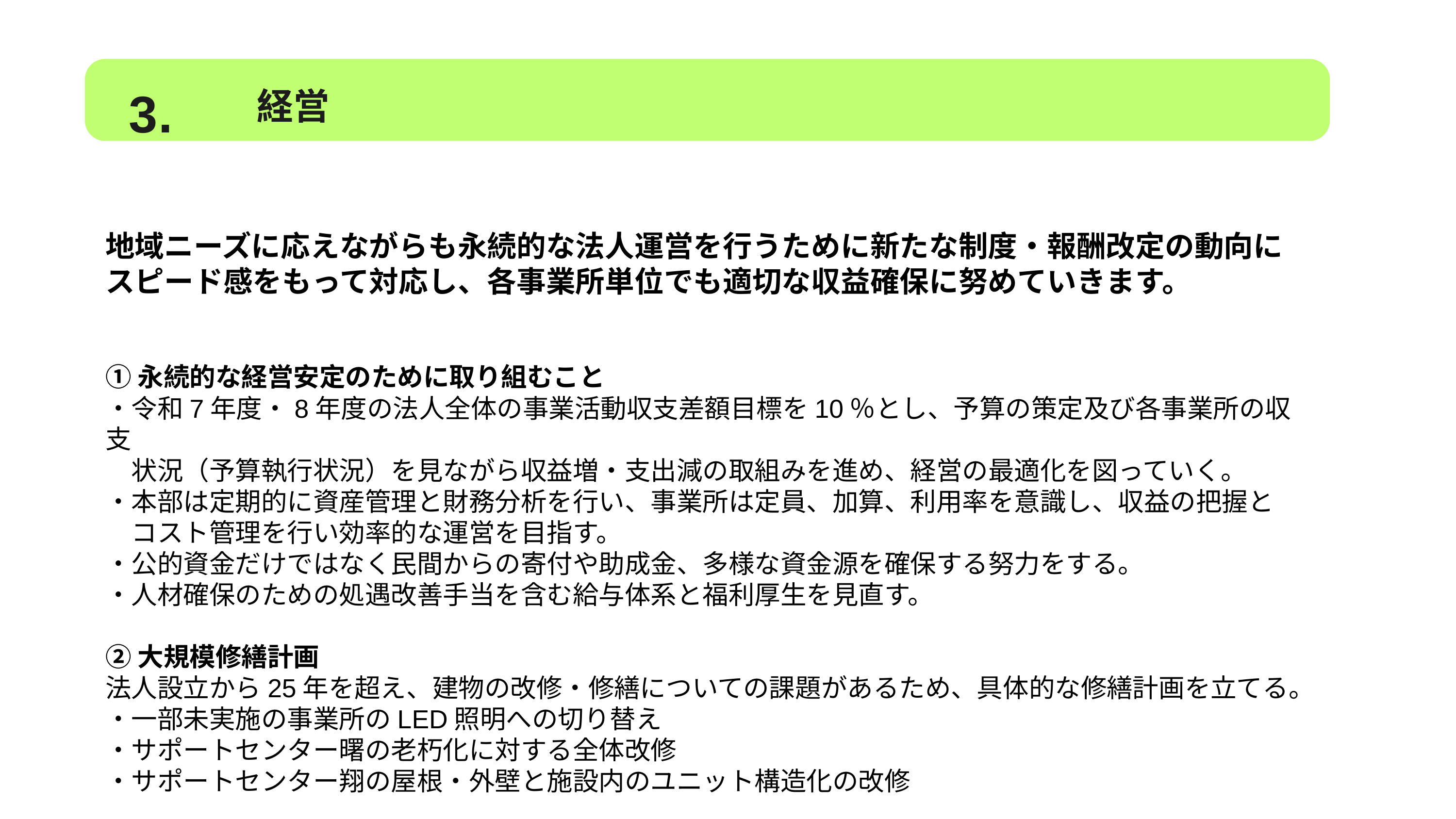

3.

経営
地域ニーズに応えながらも永続的な法人運営を行うために新たな制度・報酬改定の動向に
スピード感をもって対応し、各事業所単位でも適切な収益確保に努めていきます。

①永続的な経営安定のために取り組むこと
・令和7年度・8年度の法人全体の事業活動収支差額目標を10％とし、予算の策定及び各事業所の収支
　状況（予算執行状況）を見ながら収益増・支出減の取組みを進め、経営の最適化を図っていく。
・本部は定期的に資産管理と財務分析を行い、事業所は定員、加算、利用率を意識し、収益の把握と
　コスト管理を行い効率的な運営を目指す。
・公的資金だけではなく民間からの寄付や助成金、多様な資金源を確保する努力をする。
・人材確保のための処遇改善手当を含む給与体系と福利厚生を見直す。

②大規模修繕計画
法人設立から25年を超え、建物の改修・修繕についての課題があるため、具体的な修繕計画を立てる。
・一部未実施の事業所のLED照明への切り替え
・サポートセンター曙の老朽化に対する全体改修
・サポートセンター翔の屋根・外壁と施設内のユニット構造化の改修